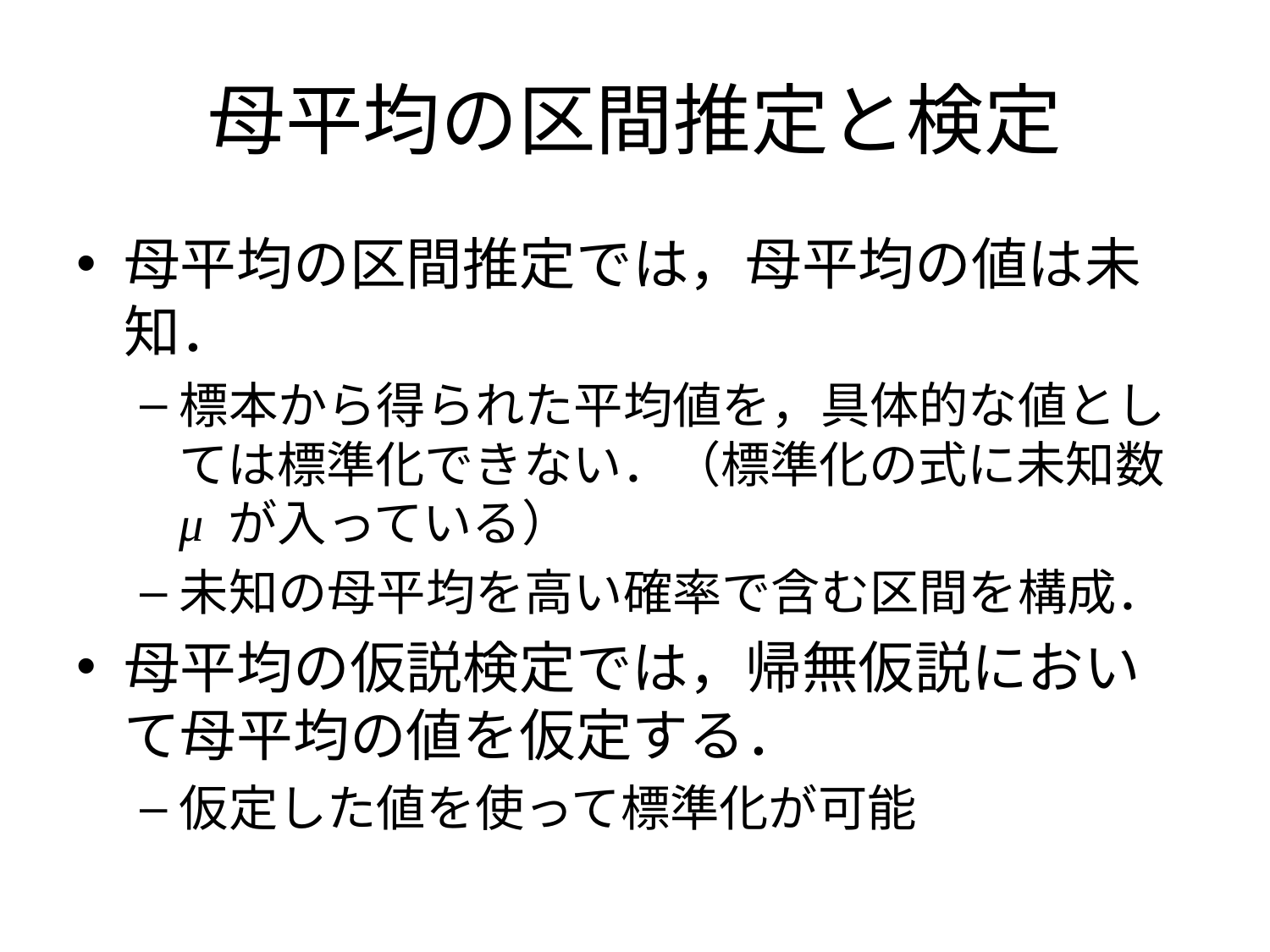

# 母平均の区間推定と検定
母平均の区間推定では，母平均の値は未知．
標本から得られた平均値を，具体的な値としては標準化できない．（標準化の式に未知数 μ が入っている）
未知の母平均を高い確率で含む区間を構成．
母平均の仮説検定では，帰無仮説において母平均の値を仮定する．
仮定した値を使って標準化が可能